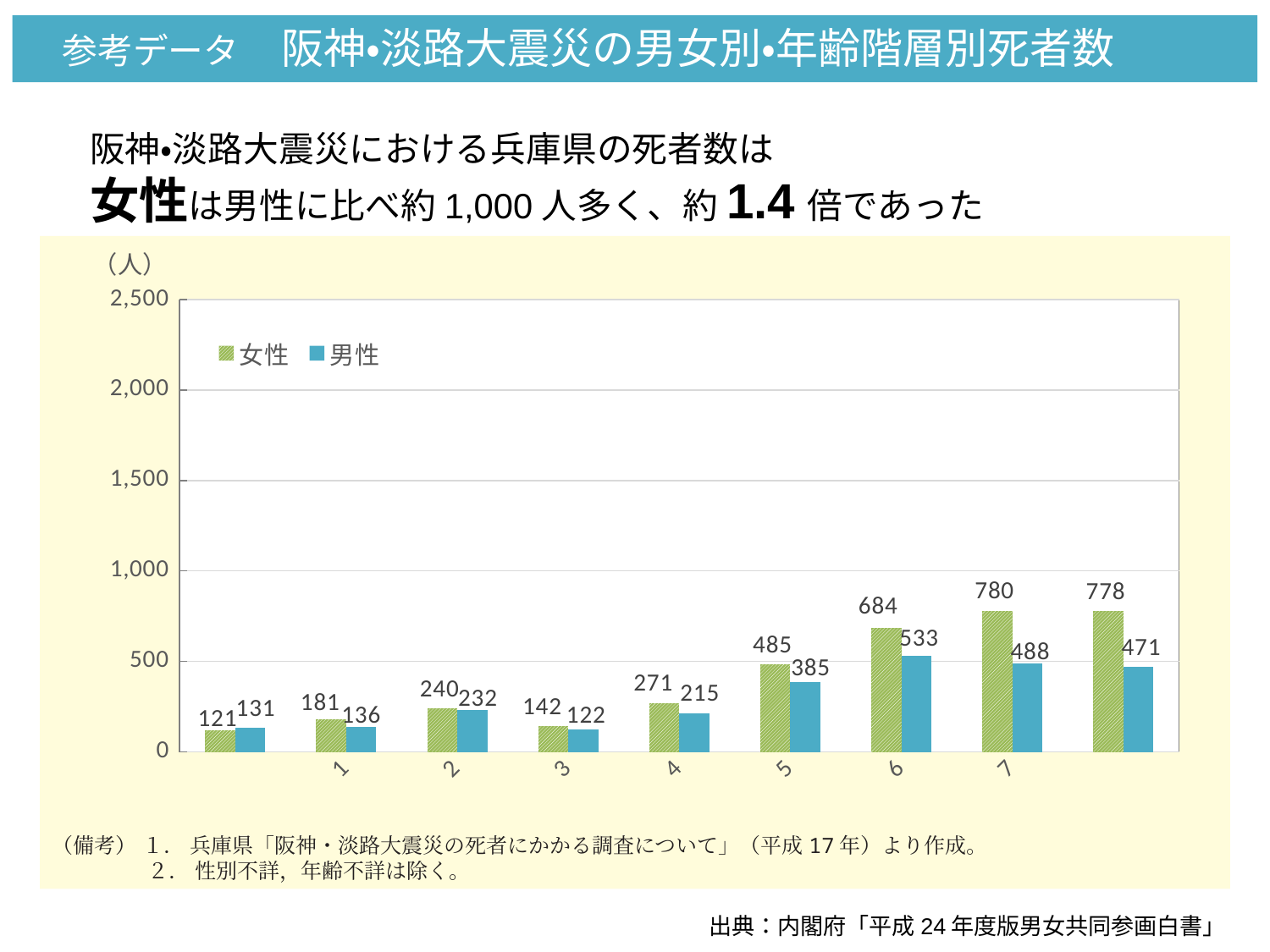

参考データ　阪神・淡路大震災の男女別・年齢階層別死者数
阪神・淡路大震災における兵庫県の死者数は
女性は男性に比べ約1,000人多く、約1.4倍であった

### Chart

| Category | 女性 | 男性 |
|---|---|---|
| 0～9歳 | 121.0 | 131.0 |
| 10～19歳 | 181.0 | 136.0 |
| 20～29歳 | 240.0 | 232.0 |
| 30～39歳 | 142.0 | 122.0 |
| 40～49歳 | 271.0 | 215.0 |
| 50～59歳 | 485.0 | 385.0 |
| 60～69歳 | 684.0 | 533.0 |
| 70～79歳 | 780.0 | 488.0 |
| 80歳以上 | 778.0 | 471.0 |
（備考） １． 兵庫県「阪神・淡路大震災の死者にかかる調査について」（平成17年）より作成。
 　　　　２． 性別不詳，年齢不詳は除く。
出典：内閣府「平成24年度版男女共同参画白書」